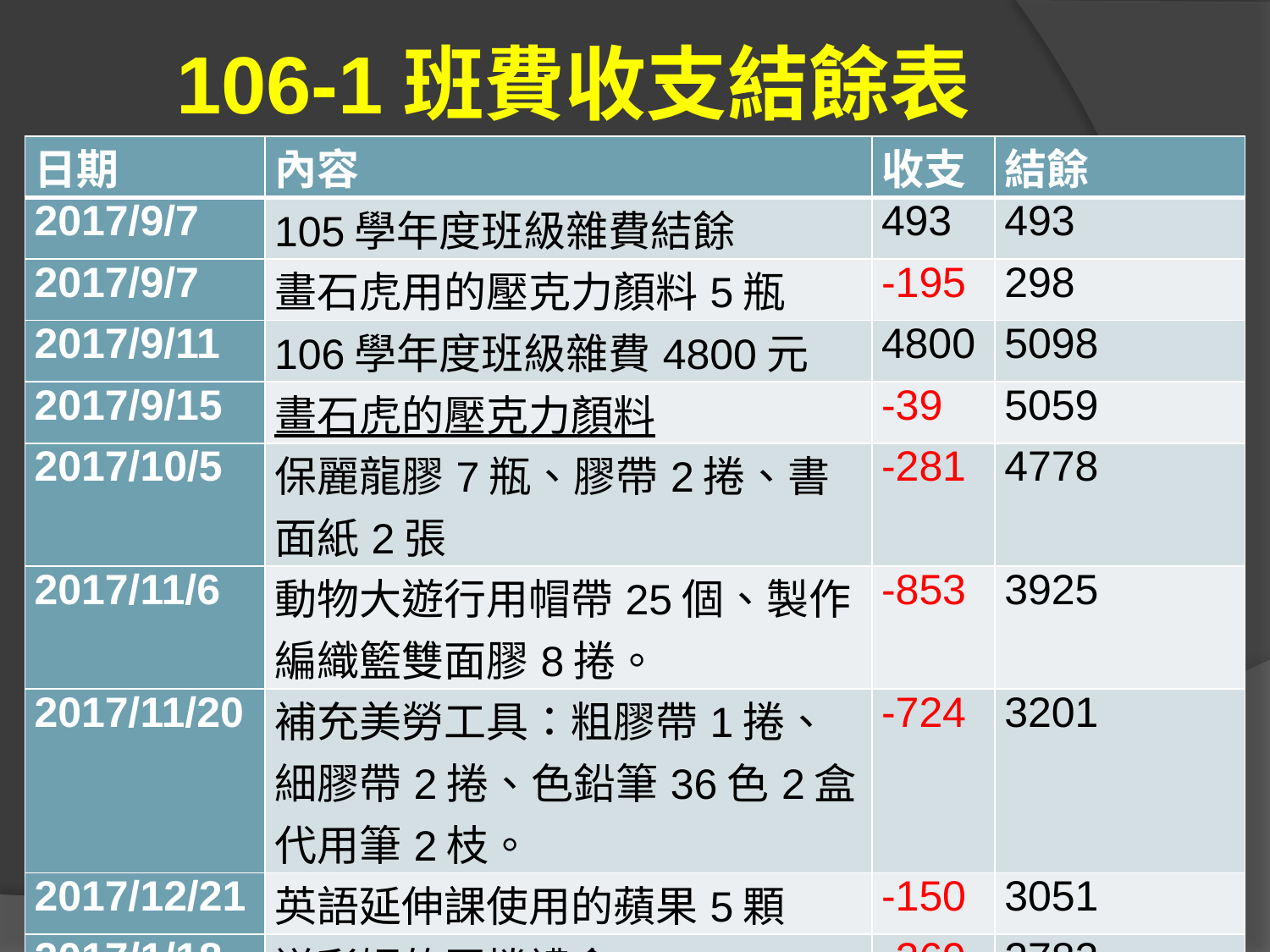

106-1班費收支結餘表
| 日期 | 內容 | 收支 | 結餘 |
| --- | --- | --- | --- |
| 2017/9/7 | 105學年度班級雜費結餘 | 493 | 493 |
| 2017/9/7 | 畫石虎用的壓克力顏料5瓶 | -195 | 298 |
| 2017/9/11 | 106學年度班級雜費4800元 | 4800 | 5098 |
| 2017/9/15 | 畫石虎的壓克力顏料 | -39 | 5059 |
| 2017/10/5 | 保麗龍膠7瓶、膠帶2捲、書面紙2張 | -281 | 4778 |
| 2017/11/6 | 動物大遊行用帽帶25個、製作編織籃雙面膠8捲。 | -853 | 3925 |
| 2017/11/20 | 補充美勞工具：粗膠帶1捲、細膠帶2捲、色鉛筆36色2盒、代用筆2枝。 | -724 | 3201 |
| 2017/12/21 | 英語延伸課使用的蘋果5顆 | -150 | 3051 |
| 2017/1/18 | 送彩媽的蛋捲禮盒 | -269 | 2782 |
| 2017/1/10 | 寒假作業用的Q夾25個 | -145 | 2637 |